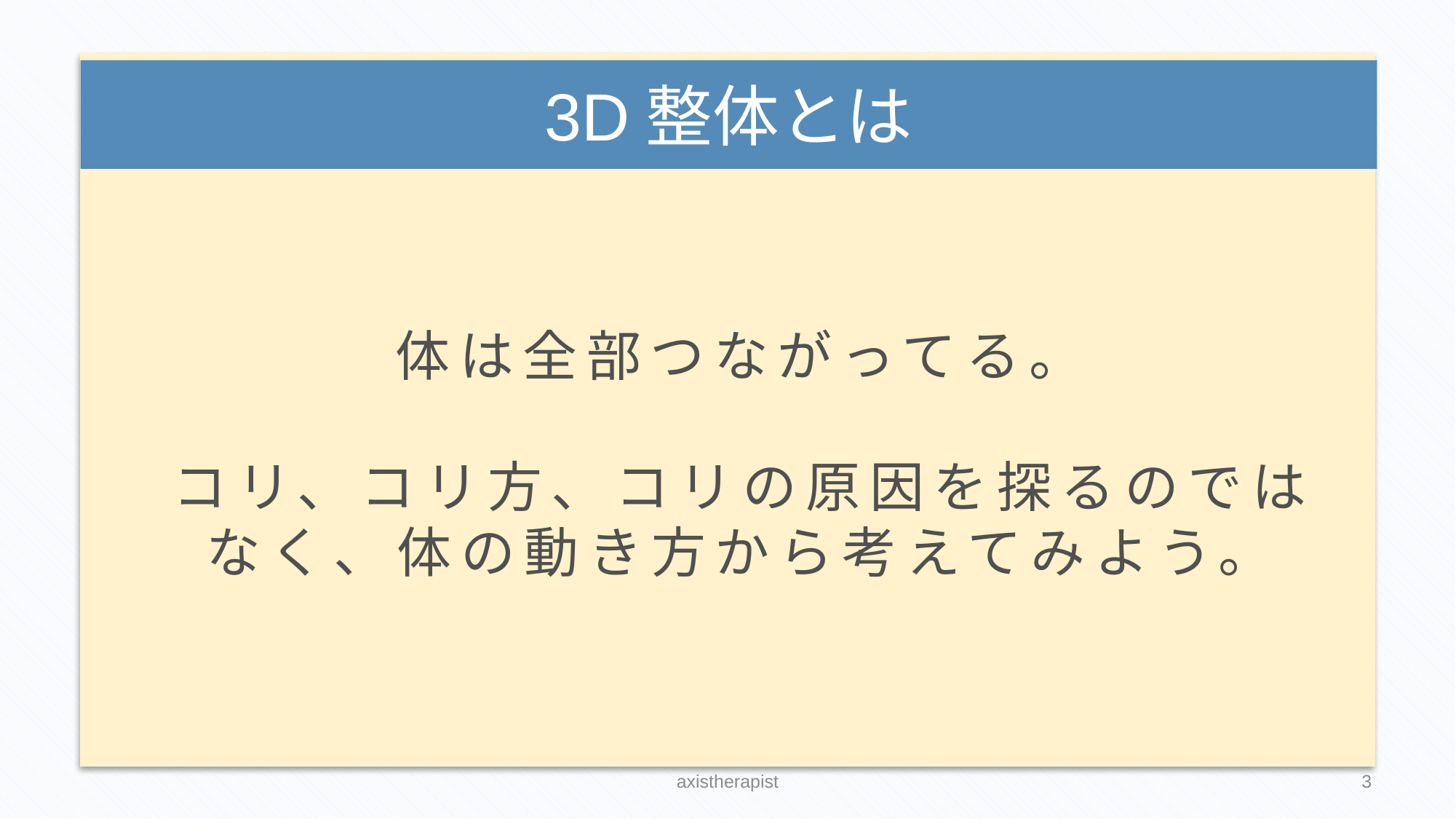

# 3D整体とは
体は全部つながってる。

コリ、コリ方、コリの原因を探るのでは
なく、体の動き方から考えてみよう。
axistherapist
3